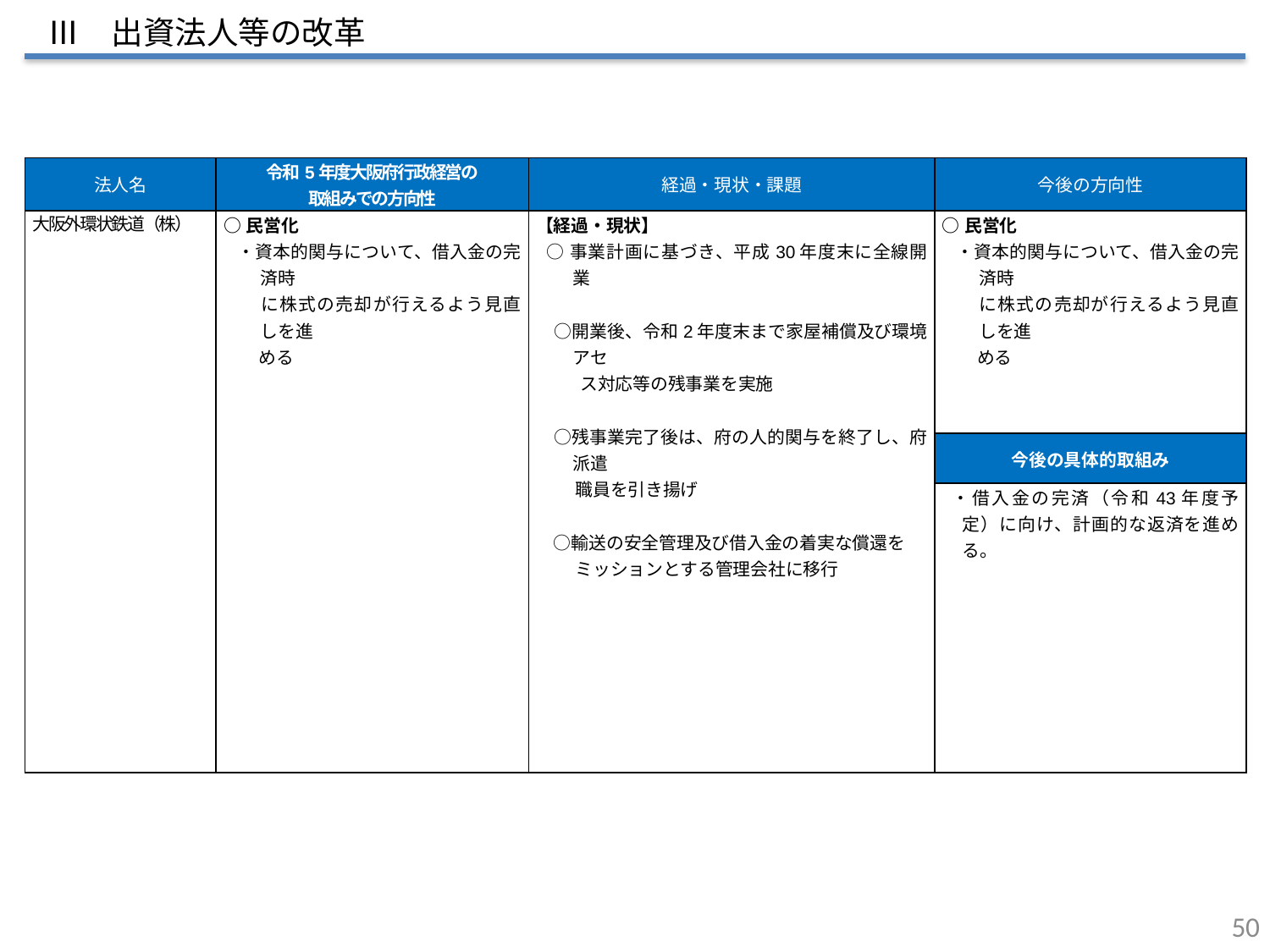

Ⅲ　出資法人等の改革
| 法人名 | 令和5年度大阪府行政経営の 取組みでの方向性 | 経過・現状・課題 | 今後の方向性 |
| --- | --- | --- | --- |
| 大阪外環状鉄道（株） | ○民営化 ・資本的関与について、借入金の完済時 　　に株式の売却が行えるよう見直しを進 　　める | 【経過・現状】 ○事業計画に基づき、平成30年度末に全線開業 　○開業後、令和2年度末まで家屋補償及び環境アセ 　　ス対応等の残事業を実施 　○残事業完了後は、府の人的関与を終了し、府派遣 　　 職員を引き揚げ 　 　○輸送の安全管理及び借入金の着実な償還を 　　 ミッションとする管理会社に移行 | ○民営化 ・資本的関与について、借入金の完済時 　　に株式の売却が行えるよう見直しを進 　　める |
|  |  |  | 今後の具体的取組み |
|  |  |  | ・借入金の完済（令和43年度予定）に向け、計画的な返済を進める。 |
50